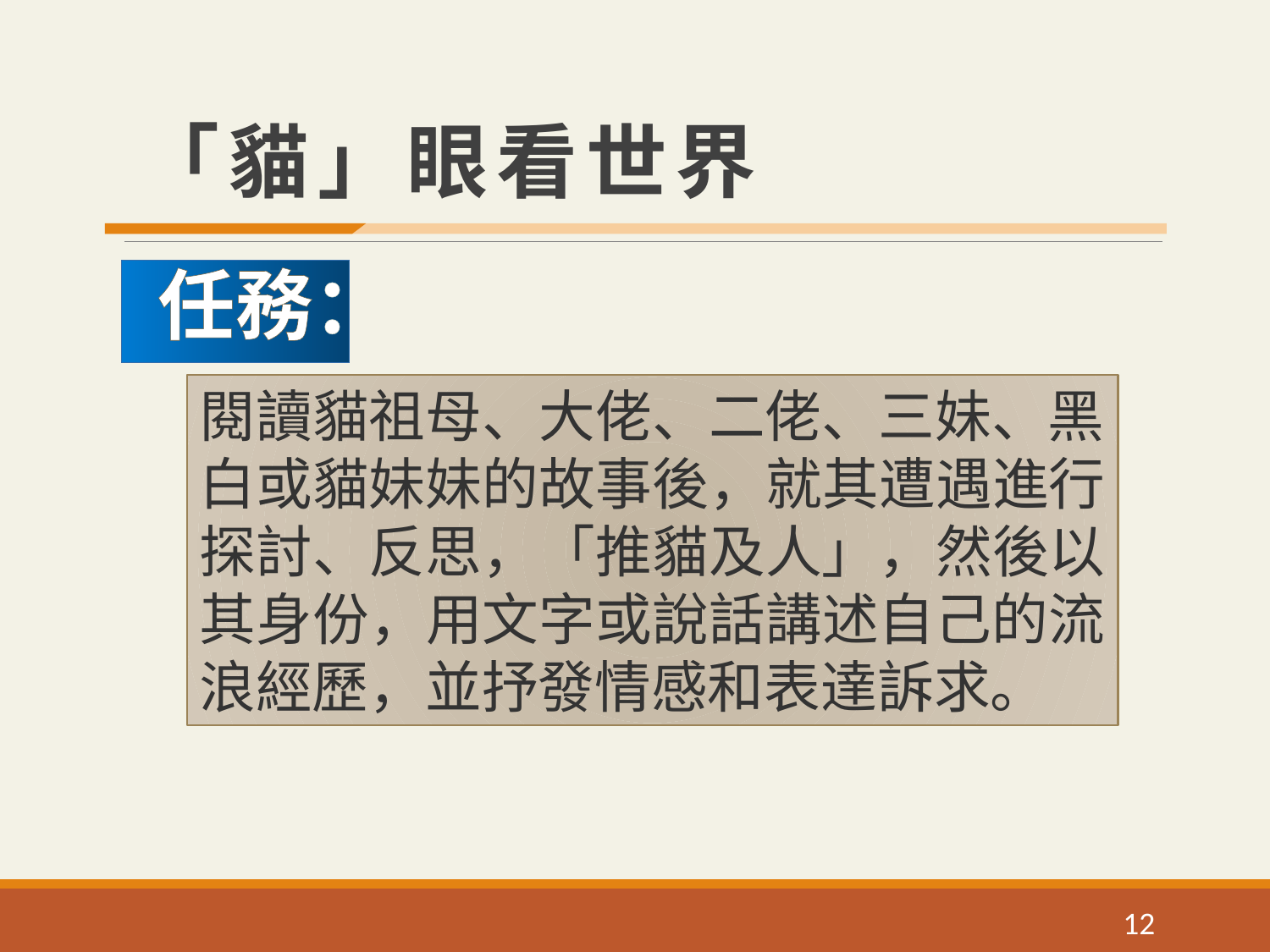

「貓」眼看世界

 任務：

閱讀貓祖母、大佬、二佬、三妹、黑白或貓妹妹的故事後，就其遭遇進行探討、反思，「推貓及人」，然後以其身份，用文字或說話講述自己的流浪經歷，並抒發情感和表達訴求。
12